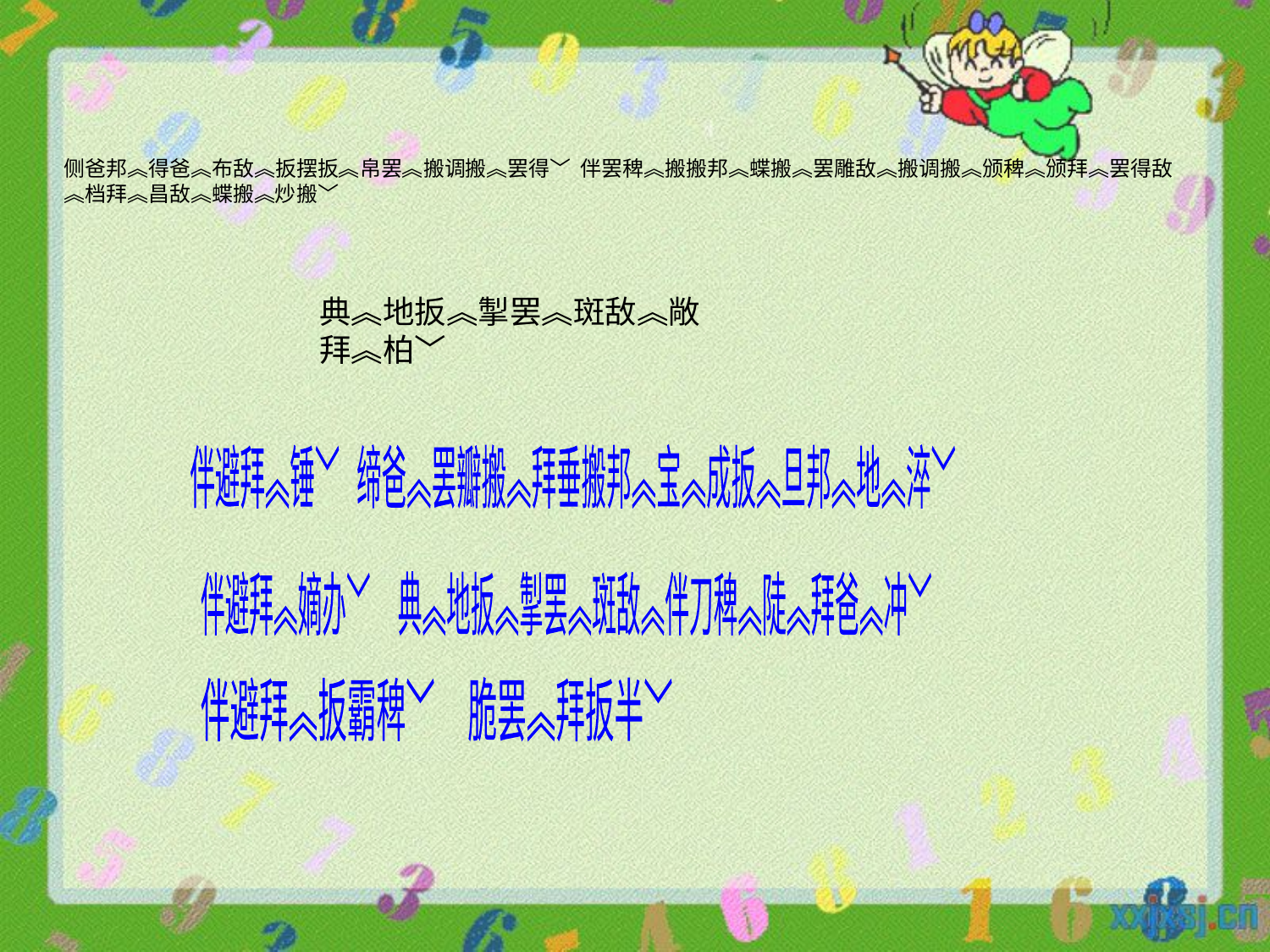

侧爸邦︽得爸︽布敌︽扳摆扳︽帛罢︽搬调搬︽罢得﹀  伴罢稗︽搬搬邦︽蝶搬︽罢雕敌︽搬调搬︽颁稗︽颁拜︽罢得敌︽档拜︽昌敌︽蝶搬︽炒搬﹀
典︽地扳︽掣罢︽斑敌︽敞拜︽柏﹀
伴避拜︽锤﹀   缔爸︽罢瓣搬︽拜垂搬邦︽宝︽成扳︽旦邦︽地︽淬﹀
伴避拜︽嫡办﹀     典︽地扳︽掣罢︽斑敌︽伴刀稗︽陡︽拜爸︽冲﹀
伴避拜︽扳霸稗﹀     脆罢︽拜扳半﹀